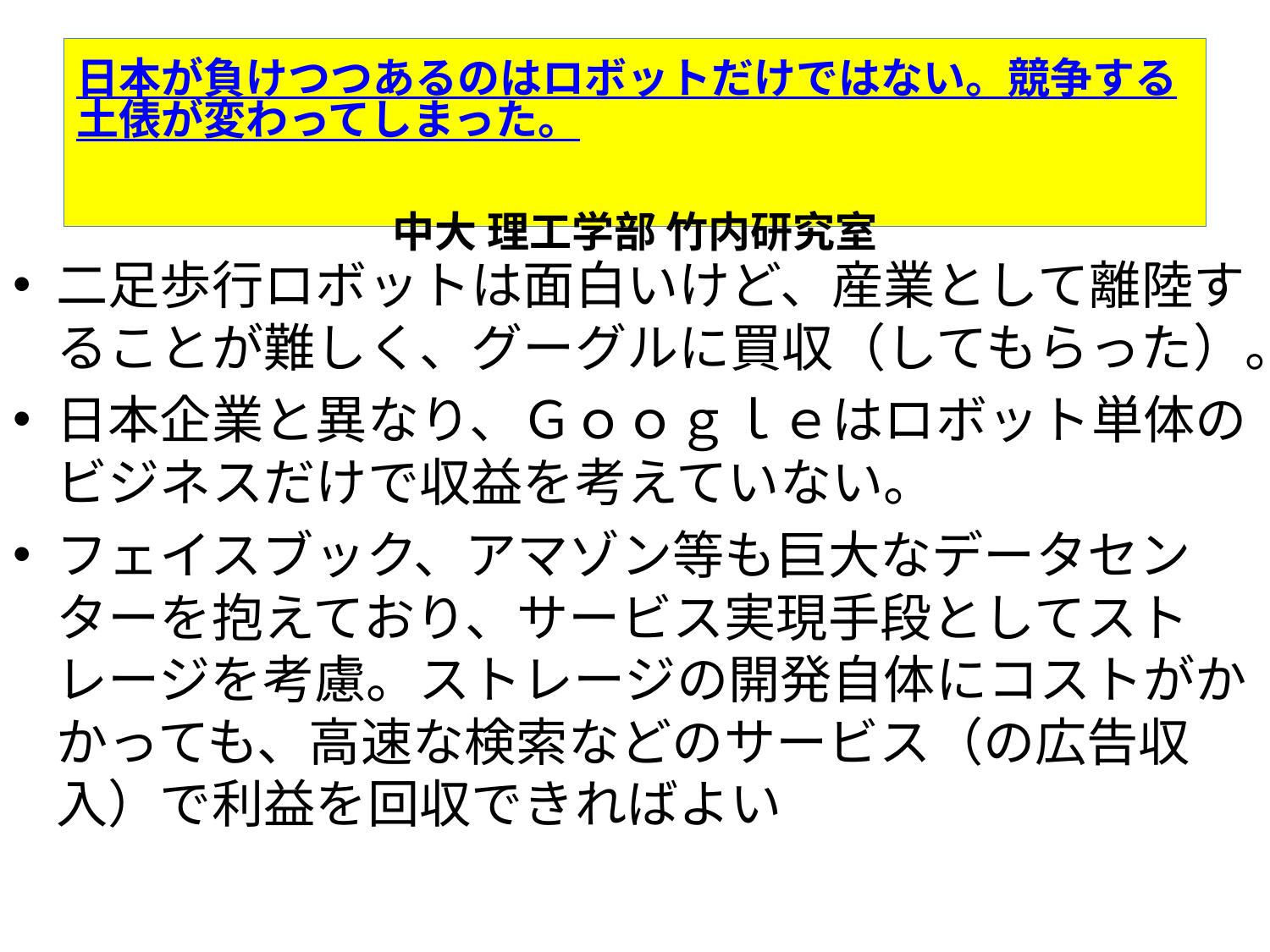

# 日本が負けつつあるのはロボットだけではない。競争する土俵が変わってしまった。 中大 理工学部 竹内研究室
二足歩行ロボットは面白いけど、産業として離陸することが難しく、グーグルに買収（してもらった）。
日本企業と異なり、Ｇｏｏｇｌｅはロボット単体のビジネスだけで収益を考えていない。
フェイスブック、アマゾン等も巨大なデータセンターを抱えており、サービス実現手段としてストレージを考慮。ストレージの開発自体にコストがかかっても、高速な検索などのサービス（の広告収入）で利益を回収できればよい